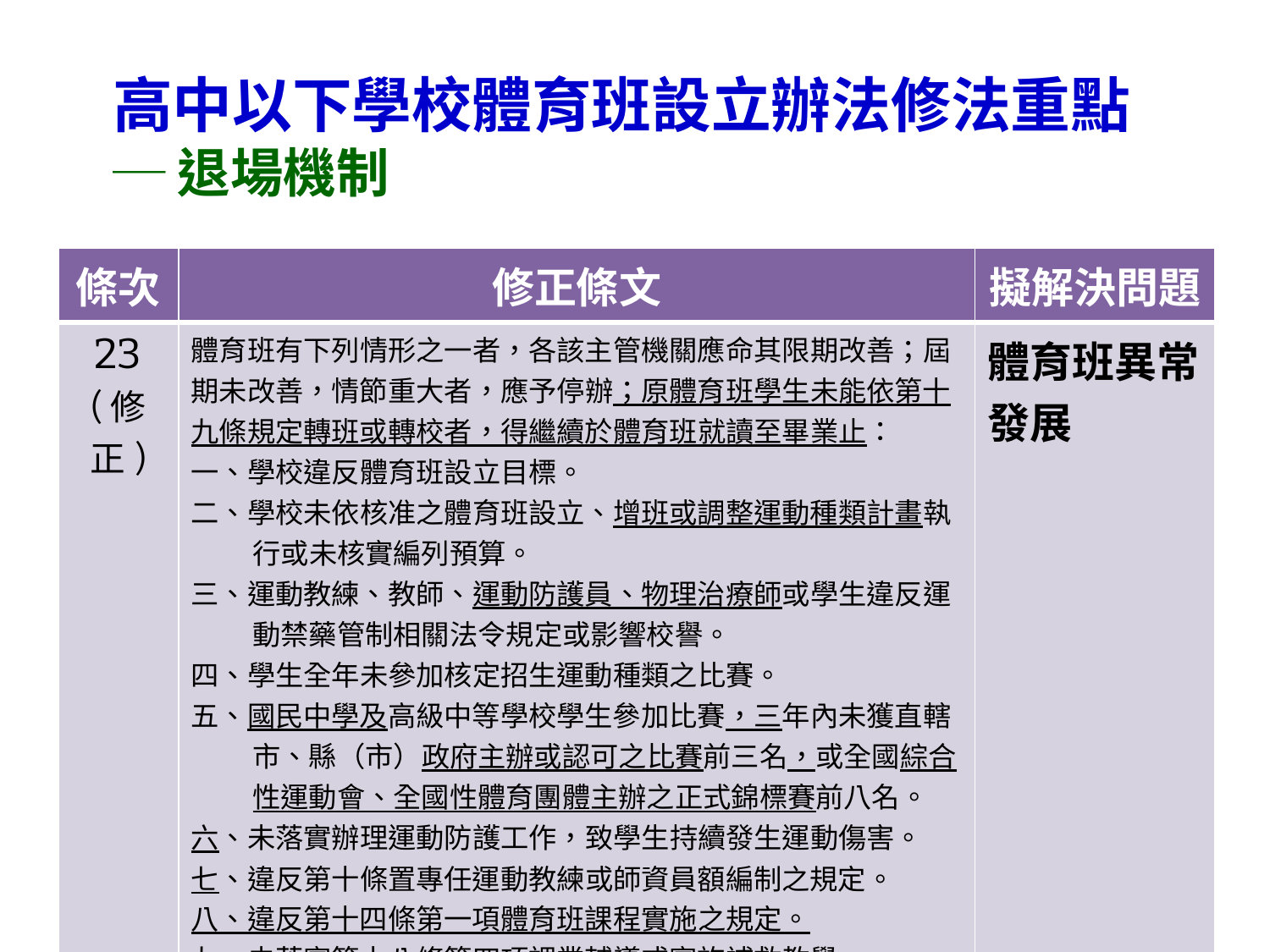

高中以下學校體育班設立辦法修法重點─ 退場機制
| 條次 | 修正條文 | 擬解決問題 |
| --- | --- | --- |
| 23 (修正) | 體育班有下列情形之一者，各該主管機關應命其限期改善；屆期未改善，情節重大者，應予停辦；原體育班學生未能依第十九條規定轉班或轉校者，得繼續於體育班就讀至畢業止： 一、學校違反體育班設立目標。 二、學校未依核准之體育班設立、增班或調整運動種類計畫執行或未核實編列預算。 三、運動教練、教師、運動防護員、物理治療師或學生違反運動禁藥管制相關法令規定或影響校譽。 四、學生全年未參加核定招生運動種類之比賽。 五、國民中學及高級中等學校學生參加比賽，三年內未獲直轄市、縣（市）政府主辦或認可之比賽前三名，或全國綜合性運動會、全國性體育團體主辦之正式錦標賽前八名。 六、未落實辦理運動防護工作，致學生持續發生運動傷害。 七、違反第十條置專任運動教練或師資員額編制之規定。 八、違反第十四條第一項體育班課程實施之規定。 九、未落實第十八條第四項課業輔導或實施補救教學。 | 體育班異常發展 |
14